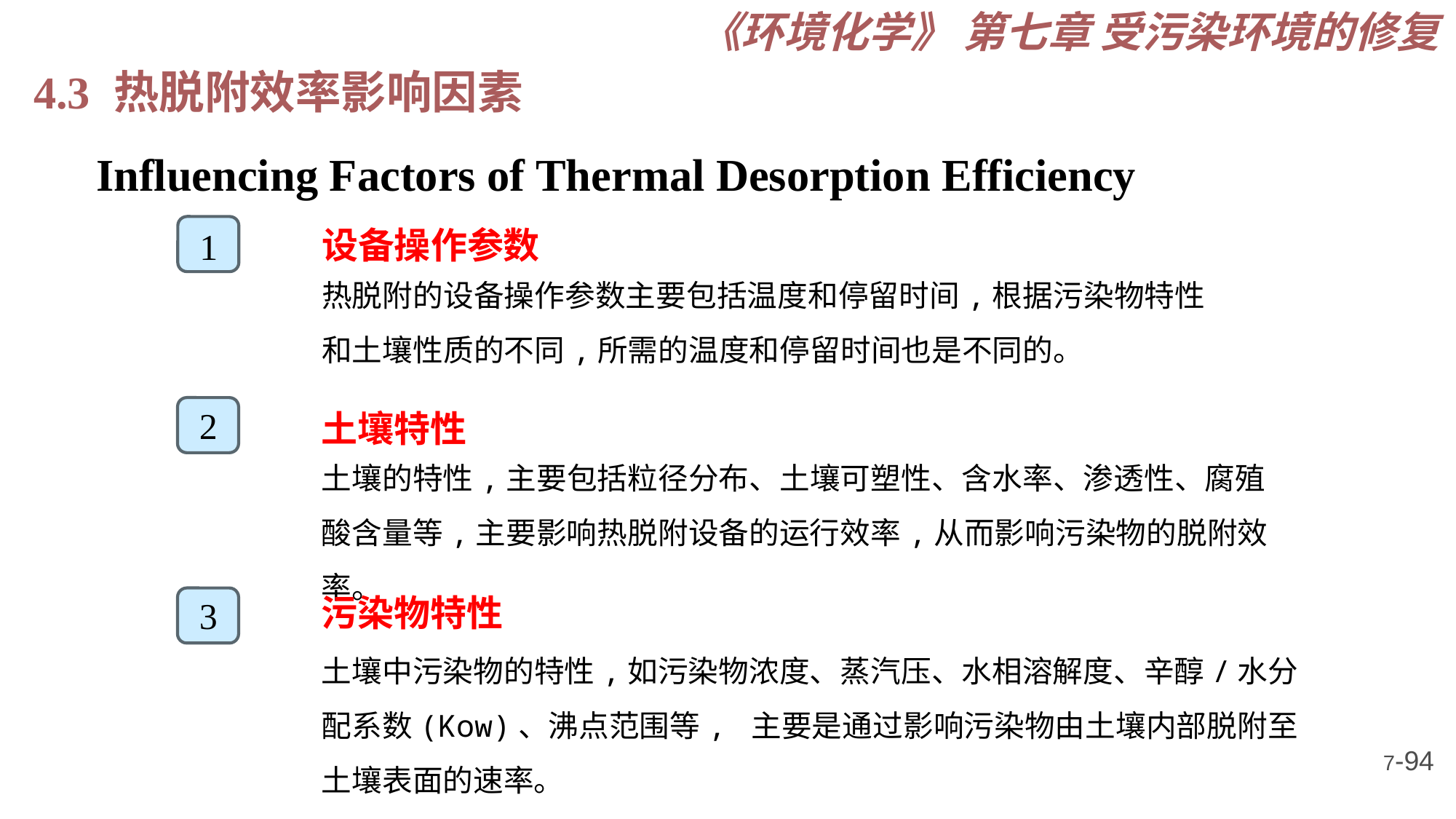

《环境化学》 第七章 受污染环境的修复
4.3 热脱附效率影响因素
     Influencing Factors of Thermal Desorption Efficiency

设备操作参数

1
热脱附的设备操作参数主要包括温度和停留时间,根据污染物特性和土壤性质的不同,所需的温度和停留时间也是不同的。
土壤特性

2
土壤的特性,主要包括粒径分布、土壤可塑性、含水率、渗透性、腐殖酸含量等,主要影响热脱附设备的运行效率,从而影响污染物的脱附效率。
污染物特性

3
土壤中污染物的特性,如污染物浓度、蒸汽压、水相溶解度、辛醇/水分配系数(Kow)、沸点范围等, 主要是通过影响污染物由土壤内部脱附至土壤表面的速率。
7-94